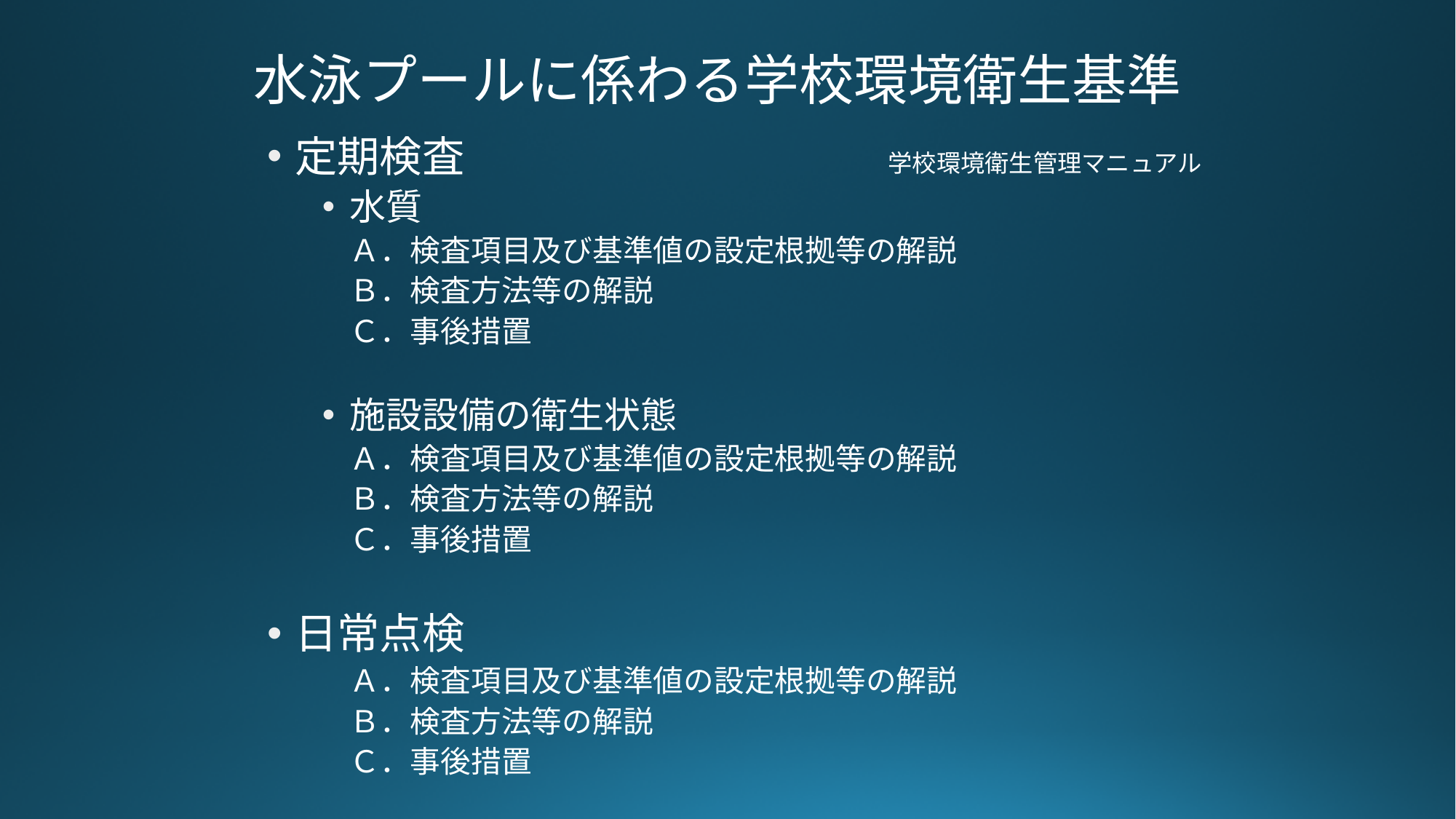

# 水泳プールに係わる学校環境衛生基準
定期検査　　　　　　　　　　学校環境衛生管理マニュアル
水質
Ａ．検査項目及び基準値の設定根拠等の解説
Ｂ．検査方法等の解説
Ｃ．事後措置

施設設備の衛生状態
Ａ．検査項目及び基準値の設定根拠等の解説
Ｂ．検査方法等の解説
Ｃ．事後措置

日常点検
Ａ．検査項目及び基準値の設定根拠等の解説
Ｂ．検査方法等の解説
Ｃ．事後措置

・参考資料
プールの安全標準指針（文部科学省・国土交通省）